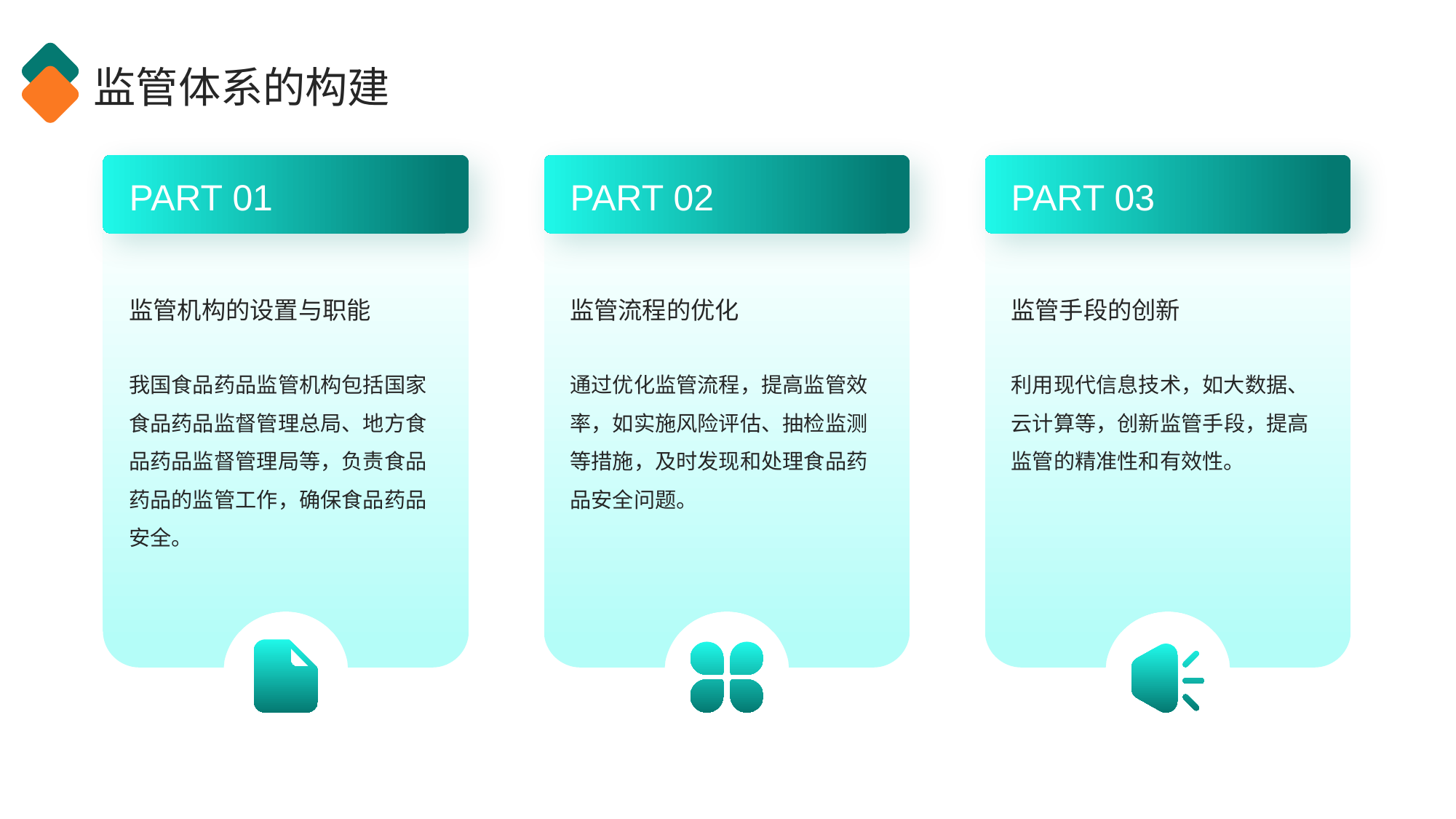

监管体系的构建

PART 01
PART 02
PART 03

监管机构的设置与职能
监管流程的优化
监管手段的创新
我国食品药品监管机构包括国家食品药品监督管理总局、地方食品药品监督管理局等，负责食品药品的监管工作，确保食品药品安全。
通过优化监管流程，提高监管效率，如实施风险评估、抽检监测等措施，及时发现和处理食品药品安全问题。
利用现代信息技术，如大数据、云计算等，创新监管手段，提高监管的精准性和有效性。